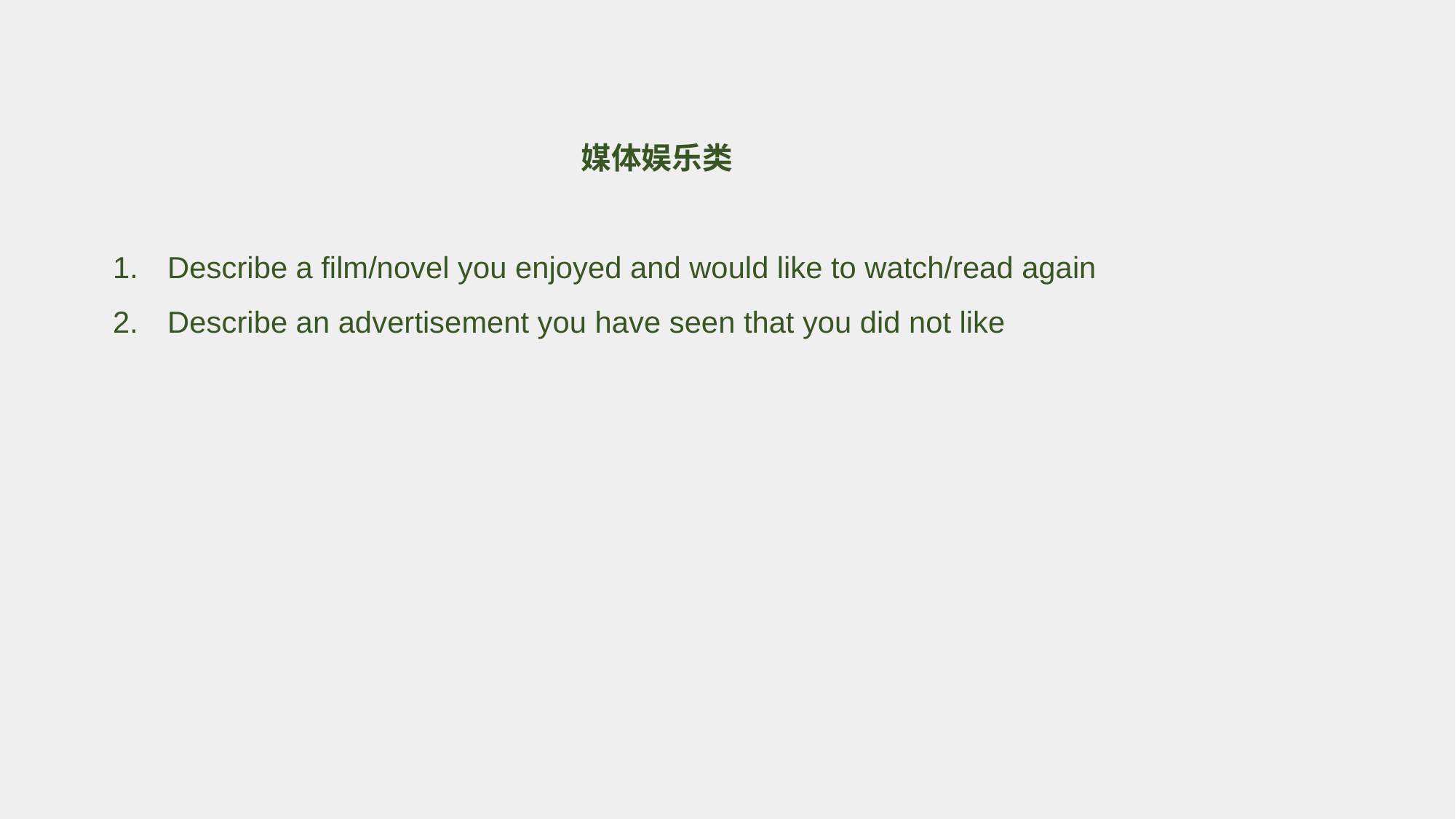

媒体娱乐类

Describe a film/novel you enjoyed and would like to watch/read again
Describe an advertisement you have seen that you did not like